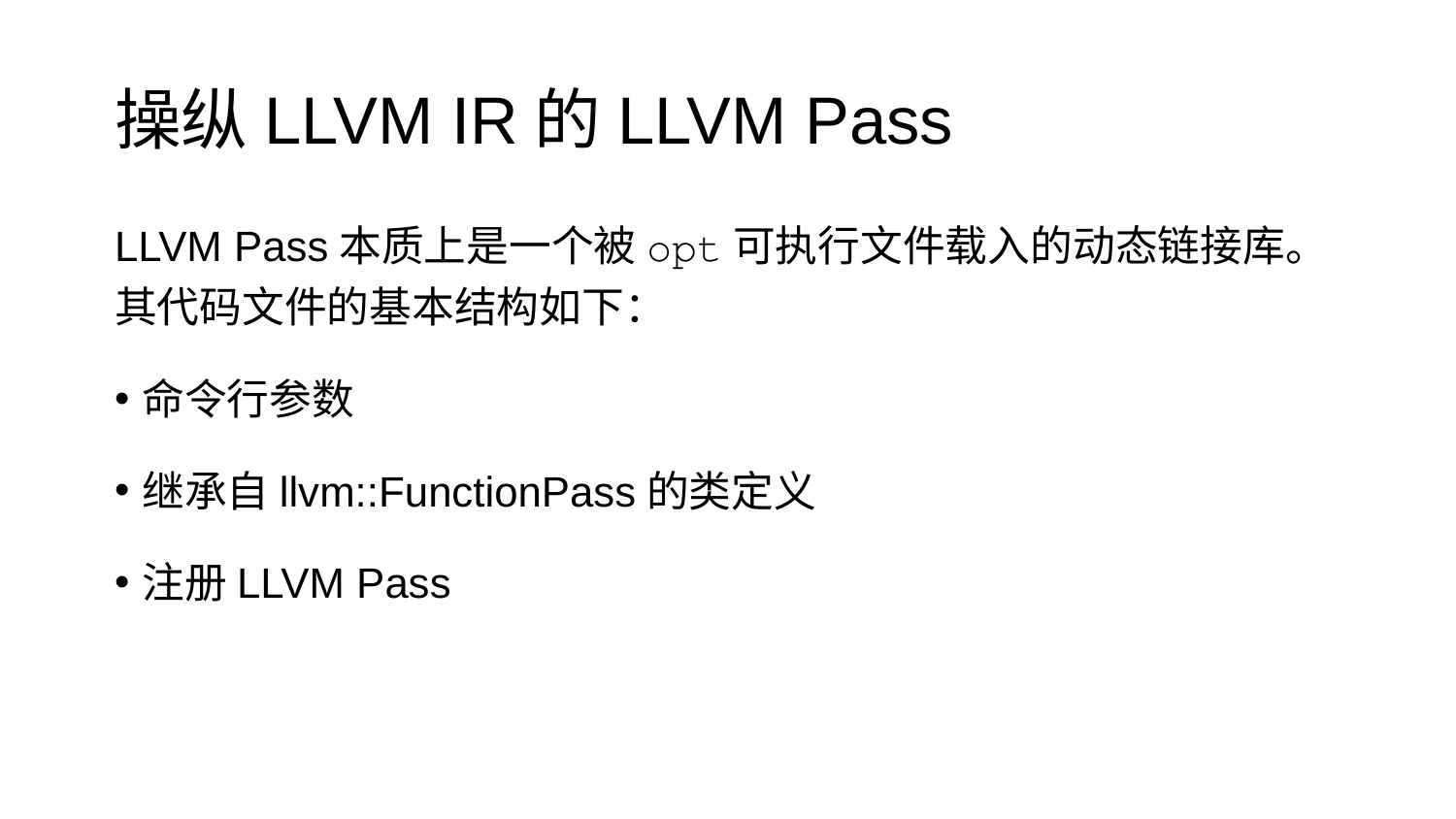

# 操纵LLVM IR的LLVM Pass
LLVM Pass本质上是一个被opt可执行文件载入的动态链接库。
其代码文件的基本结构如下：
命令行参数
继承自llvm::FunctionPass的类定义
注册LLVM Pass